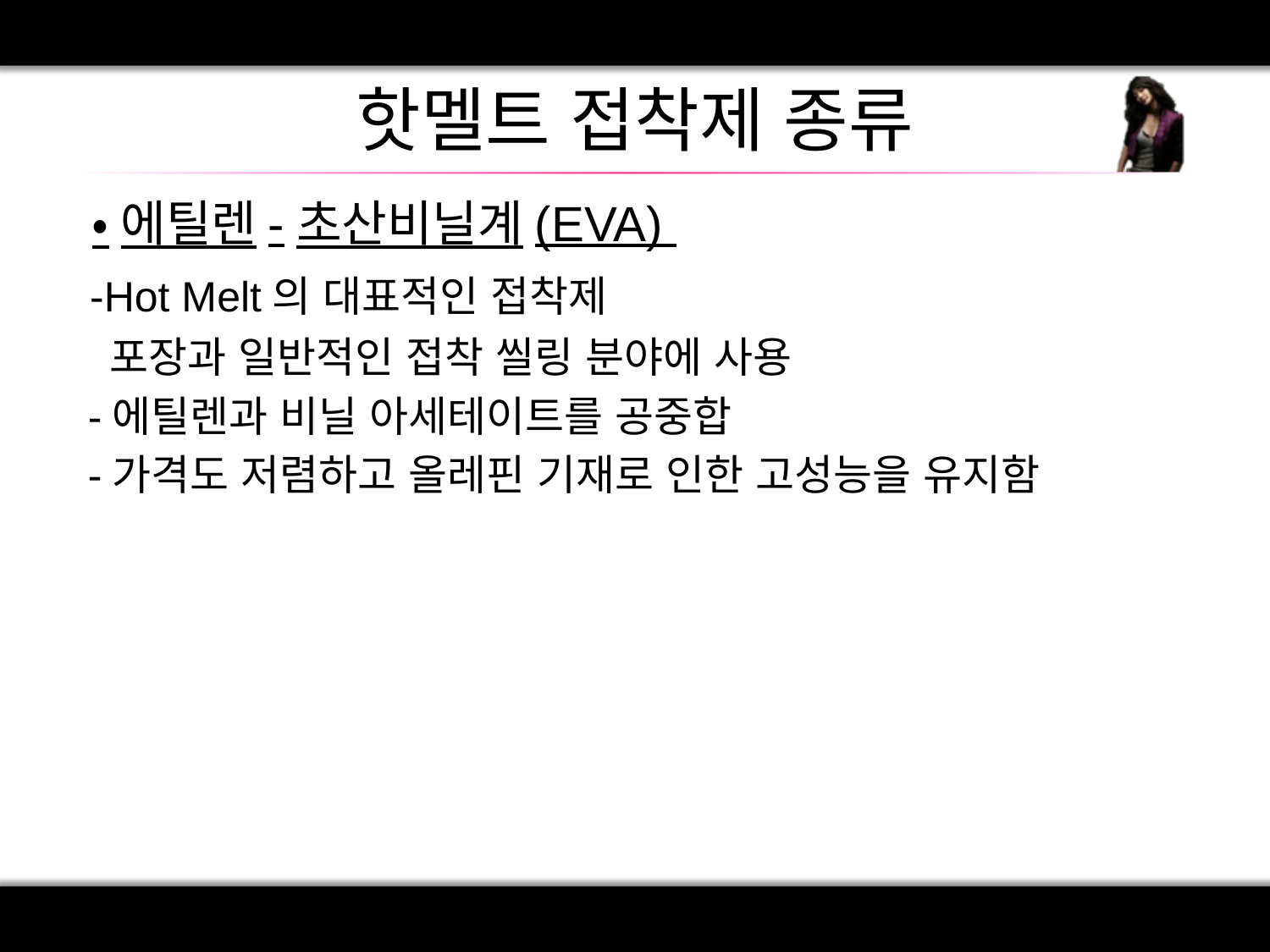

# 핫멜트 접착제 종류
 •에틸렌-초산비닐계(EVA)
 -Hot Melt의 대표적인 접착제
  포장과 일반적인 접착 씰링 분야에 사용
 -에틸렌과 비닐 아세테이트를 공중합
 -가격도 저렴하고 올레핀 기재로 인한 고성능을 유지함